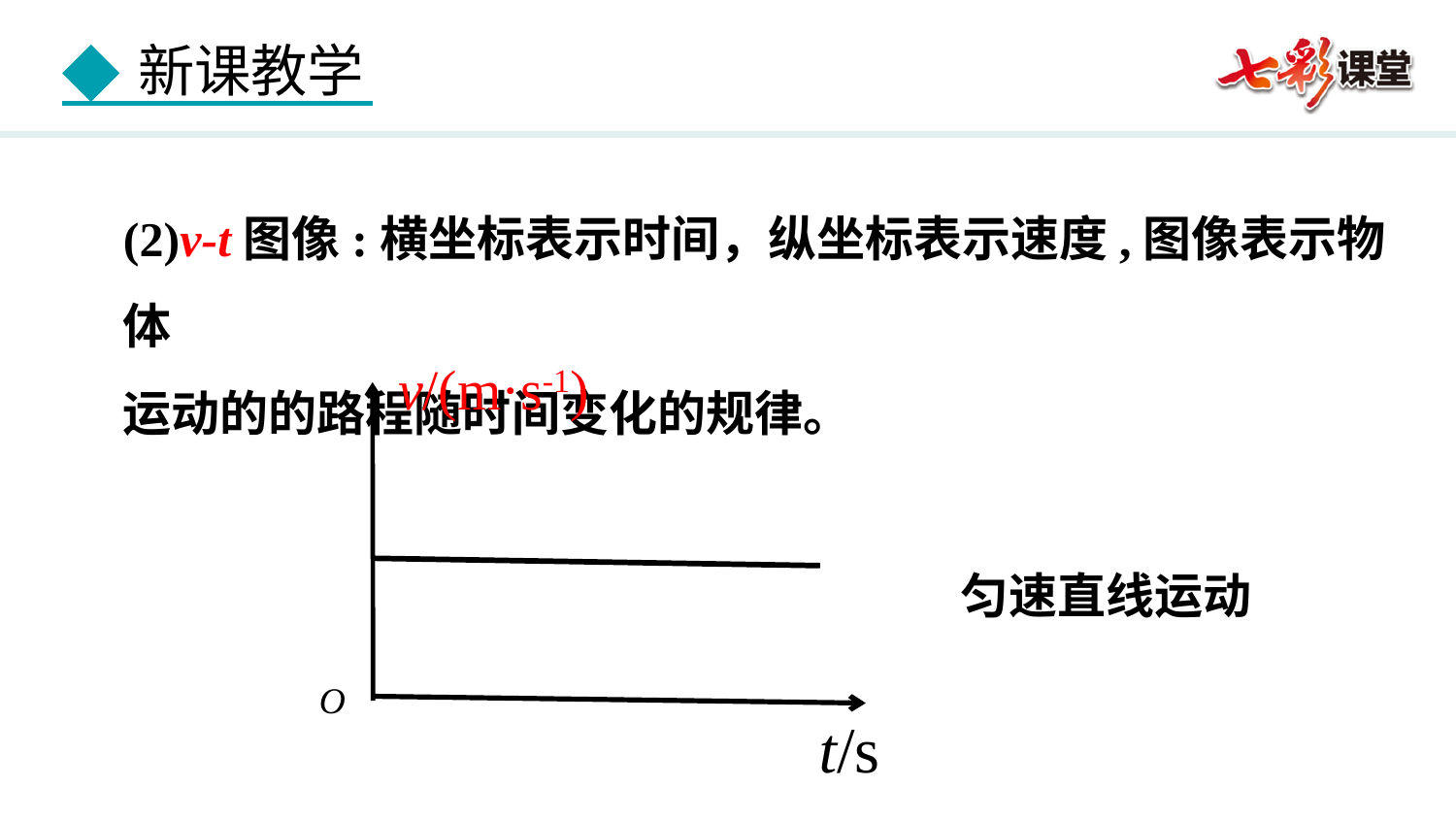

(2)v-t图像:横坐标表示时间，纵坐标表示速度,图像表示物体
运动的的路程随时间变化的规律。
v/(m·s-1)
匀速直线运动
O
t/s